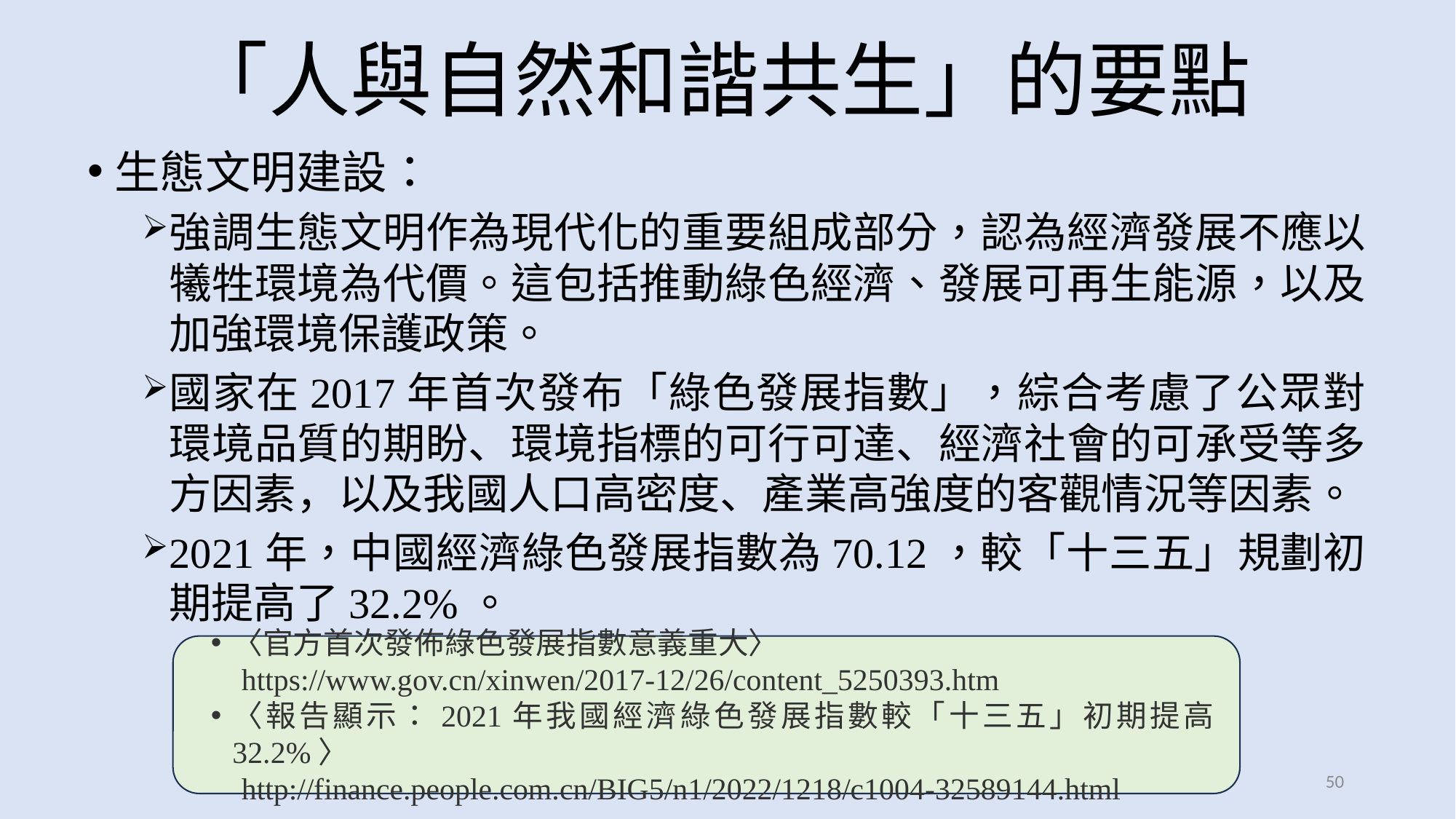

# 「人與自然和諧共生」的要點
生態文明建設：
強調生態文明作為現代化的重要組成部分，認為經濟發展不應以犧牲環境為代價。這包括推動綠色經濟、發展可再生能源，以及加強環境保護政策。
國家在2017年首次發布「綠色發展指數」，綜合考慮了公眾對環境品質的期盼、環境指標的可行可達、經濟社會的可承受等多方因素，以及我國人口高密度、產業高強度的客觀情況等因素。
2021年，中國經濟綠色發展指數為70.12，較「十三五」規劃初期提高了32.2%。

〈官方首次發佈綠色發展指數意義重大〉
    https://www.gov.cn/xinwen/2017-12/26/content_5250393.htm
〈報告顯示：2021年我國經濟綠色發展指數較「十三五」初期提高32.2%〉
    http://finance.people.com.cn/BIG5/n1/2022/1218/c1004-32589144.html
50